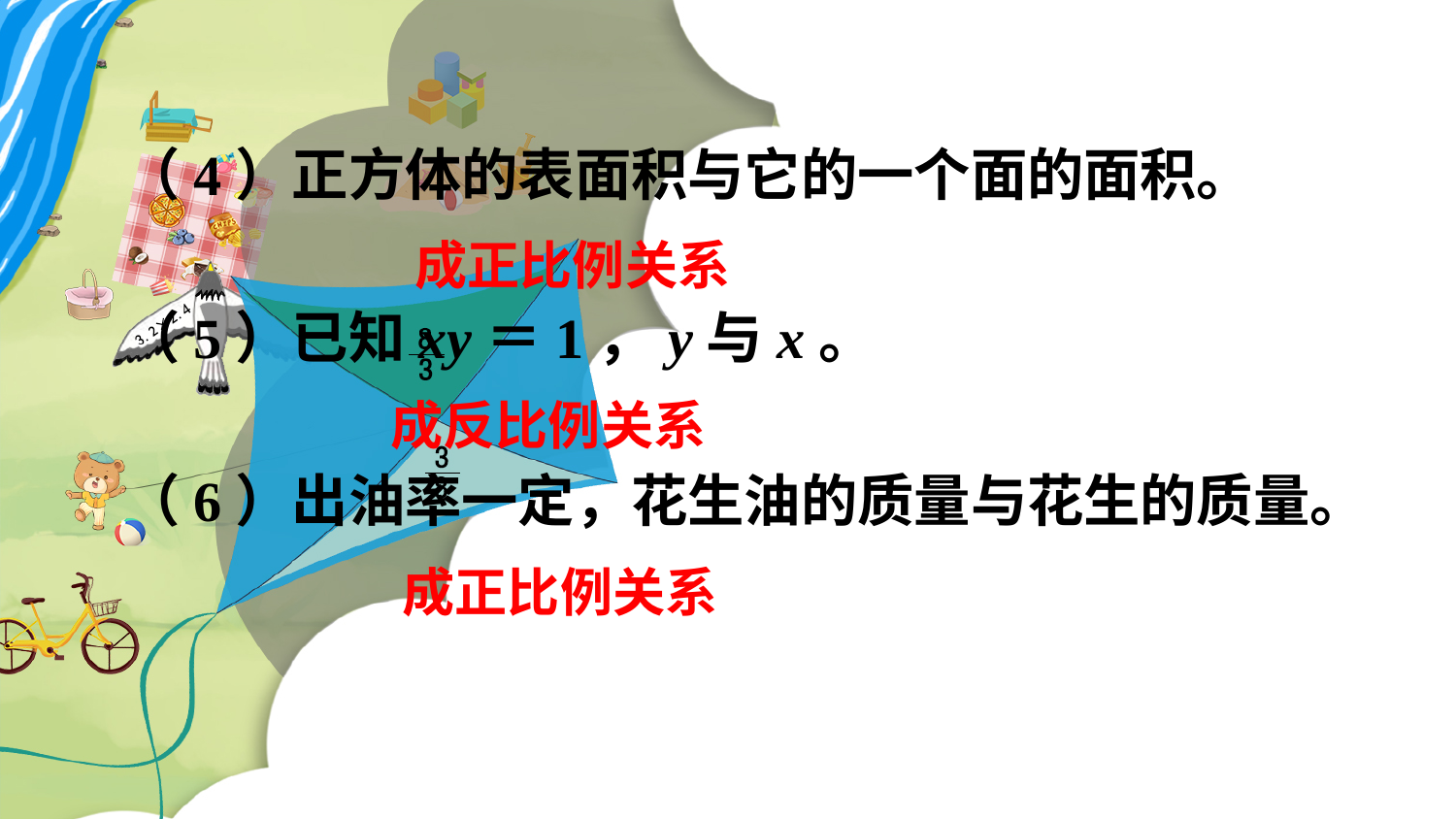

（4）正方体的表面积与它的一个面的面积。

（5）已知xy＝1，y与x。

（6）出油率一定，花生油的质量与花生的质量。
成正比例关系
成反比例关系
www.youyi100.com
成正比例关系